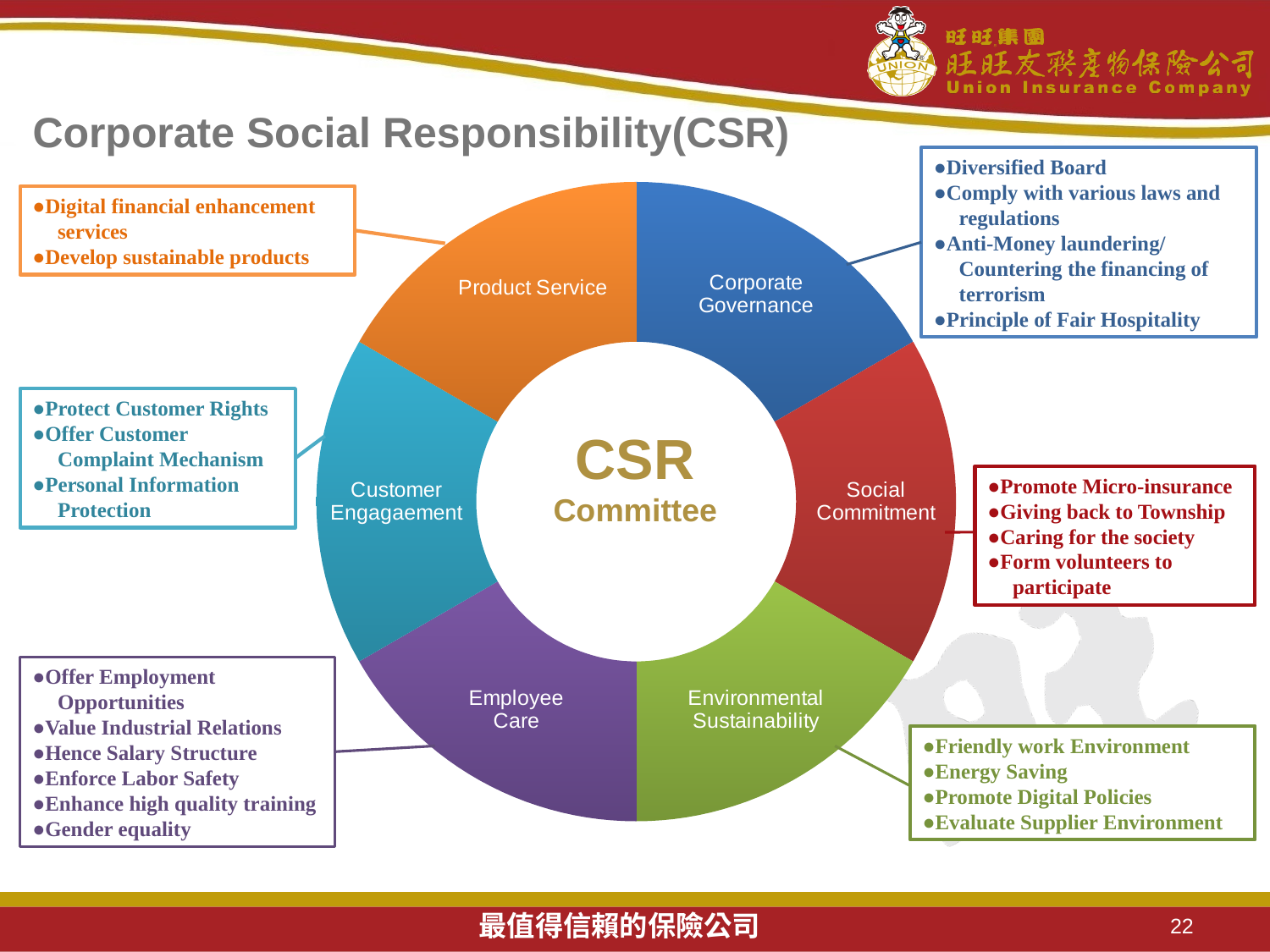

# Corporate Social Responsibility(CSR)

### Chart

| Category |  |
|---|---|
| 公司治理 | 1.0 |
| 社會公益 | 1.0 |
| 環境永續 | 1.0 |
| 員工照護 | 1.0 |
| 客戶關懷 | 1.0 |
| 商品服務 | 1.0 |
●Diversified Board
●Comply with various laws and regulations
●Anti-Money laundering/ Countering the financing of terrorism
●Principle of Fair Hospitality
●Digital financial enhancement services
●Develop sustainable products
●Protect Customer Rights
●Offer Customer Complaint Mechanism
●Personal Information Protection
CSR
Committee
●Promote Micro-insurance
●Giving back to Township
●Caring for the society
●Form volunteers to participate
●Offer Employment Opportunities
●Value Industrial Relations
●Hence Salary Structure
●Enforce Labor Safety
●Enhance high quality training
●Gender equality
●Friendly work Environment
●Energy Saving
●Promote Digital Policies
●Evaluate Supplier Environment
22